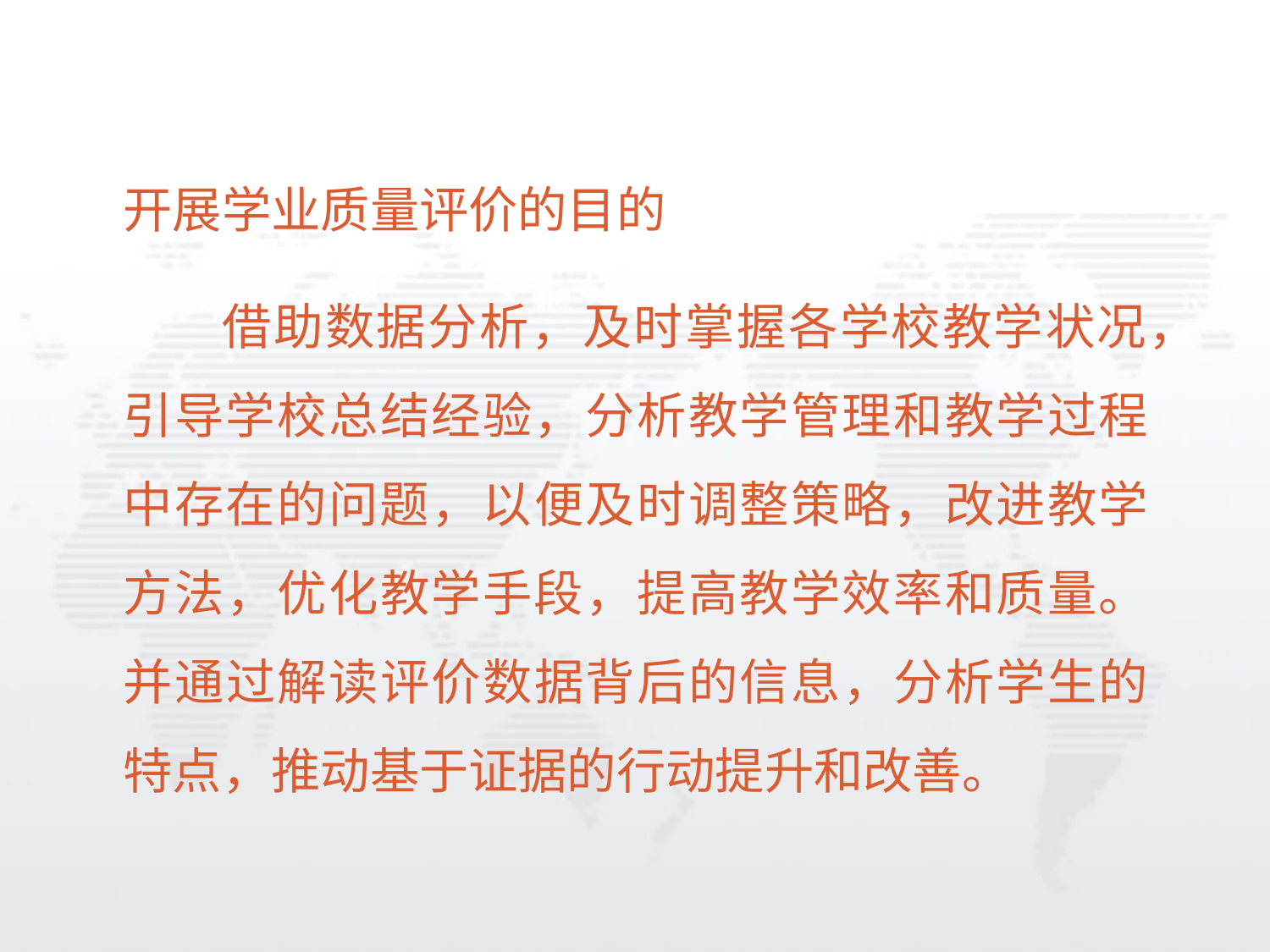

开展学业质量评价的目的
借助数据分析，及时掌握各学校教学状况，引导学校总结经验，分析教学管理和教学过程中存在的问题，以便及时调整策略，改进教学方法，优化教学手段，提高教学效率和质量。并通过解读评价数据背后的信息，分析学生的特点，推动基于证据的行动提升和改善。